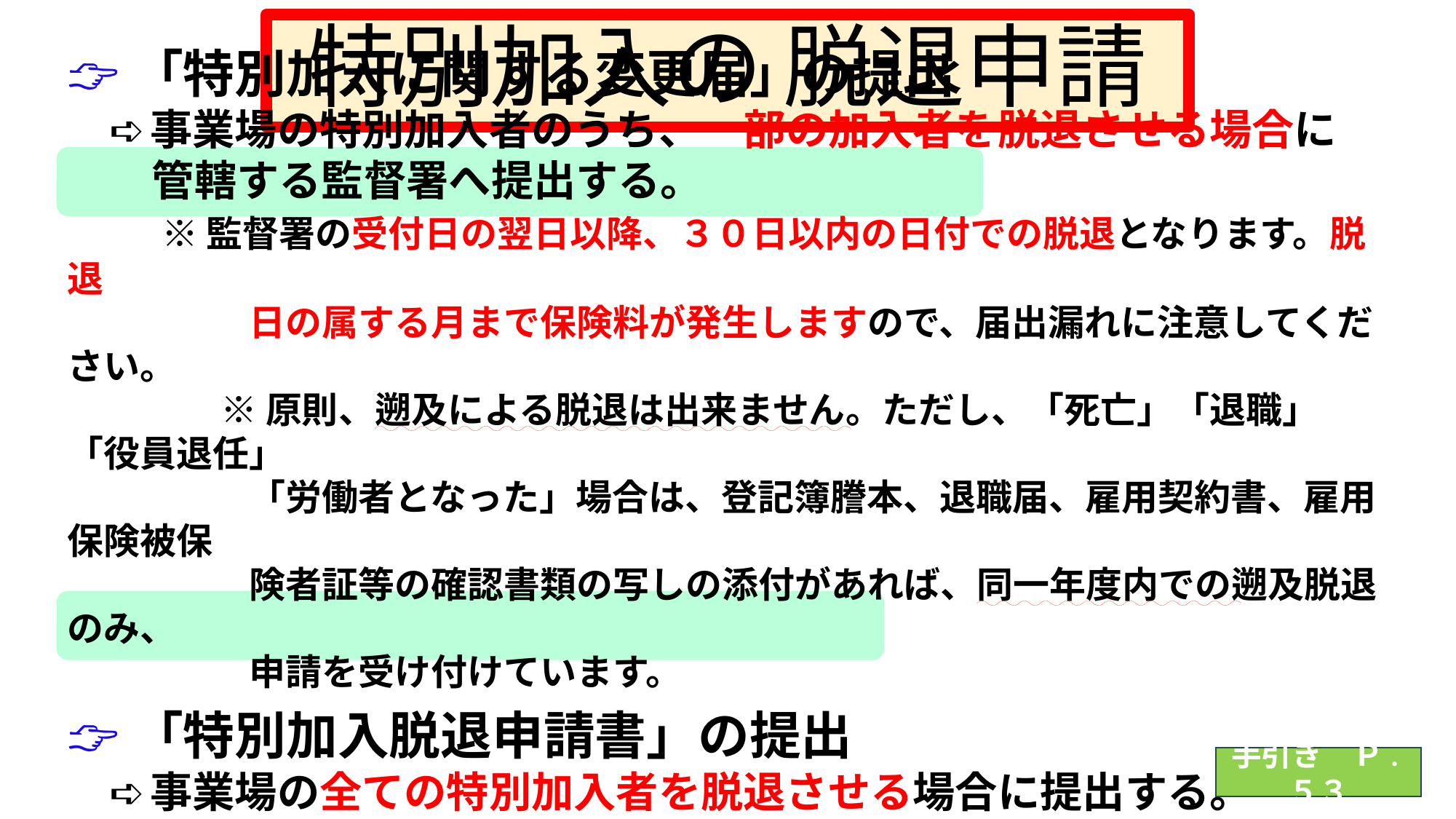

# 特別加入の 脱退申請
👉「特別加入に関する変更届」の提出
　➪ 事業場の特別加入者のうち、一部の加入者を脱退させる場合に
　　管轄する監督署へ提出する。
　　 ※ 監督署の受付日の翌日以降、３０日以内の日付での脱退となります。脱退
　　　　　日の属する月まで保険料が発生しますので、届出漏れに注意してください。
　　　　 ※ 原則、遡及による脱退は出来ません。ただし、「死亡」「退職」「役員退任」
　　　　　「労働者となった」場合は、登記簿謄本、退職届、雇用契約書、雇用保険被保
　　　　　険者証等の確認書類の写しの添付があれば、同一年度内での遡及脱退のみ、
　　　　　申請を受け付けています。

👉「特別加入脱退申請書」の提出
　➪ 事業場の全ての特別加入者を脱退させる場合に提出する。
　　 ※ 事業場を委託解除する場合は、解除届のみの提出で結構です。

手引き　Ｐ.５３